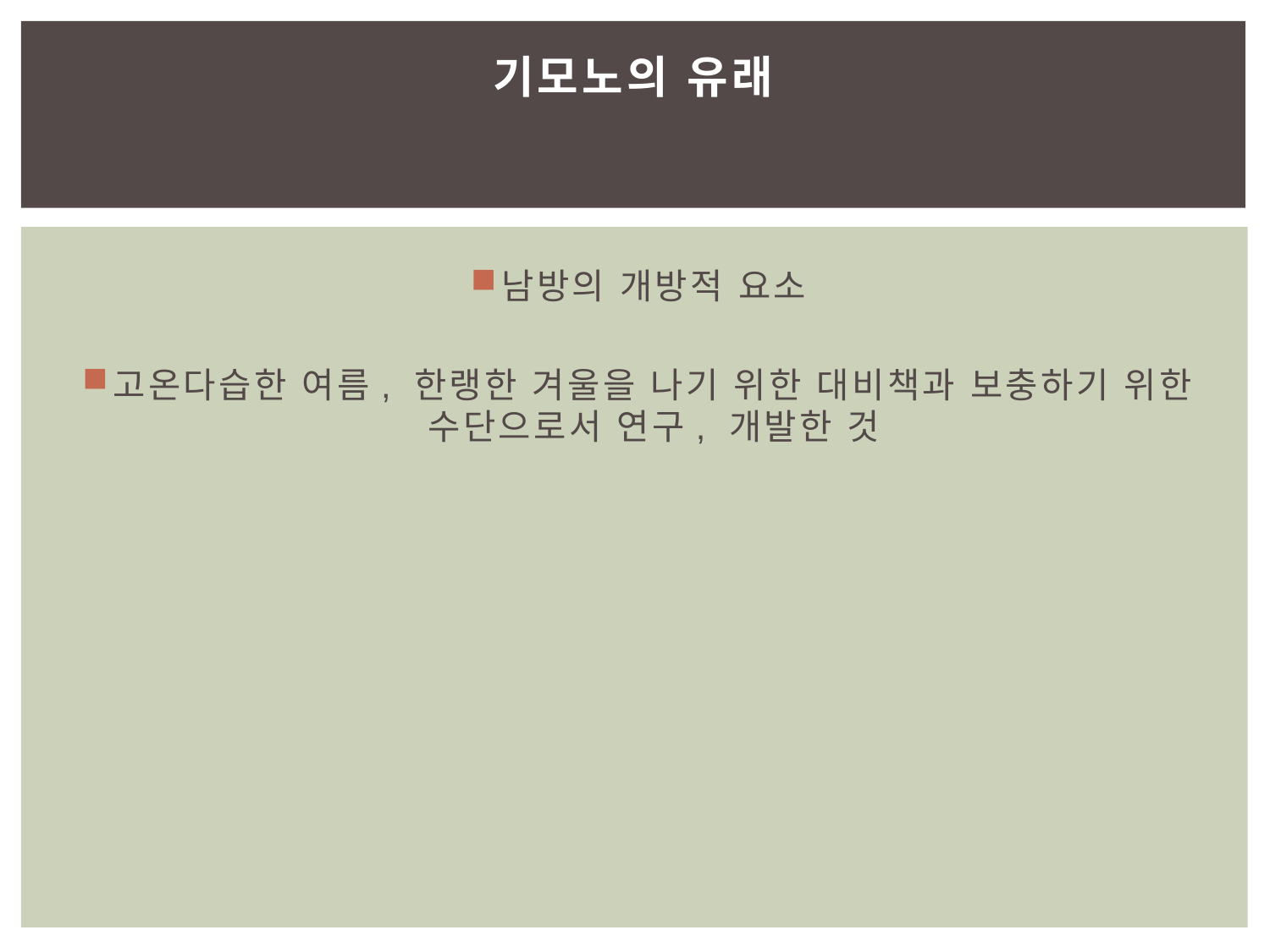

# 기모노의 유래

남방의 개방적 요소

고온다습한 여름, 한랭한 겨울을 나기 위한 대비책과 보충하기 위한 수단으로서 연구, 개발한 것